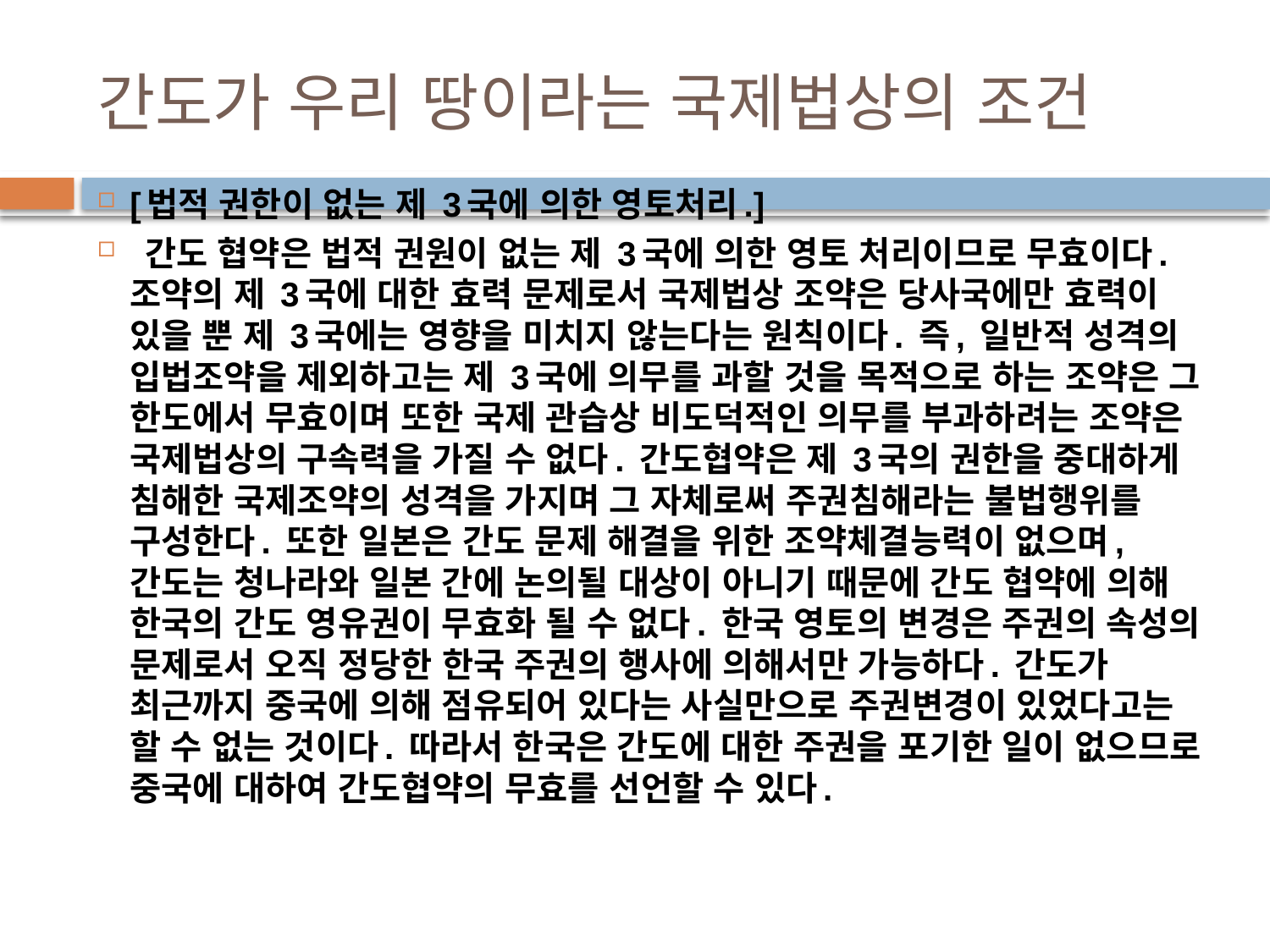

# 간도가 우리 땅이라는 국제법상의 조건
[법적 권한이 없는 제 3국에 의한 영토처리.]
 간도 협약은 법적 권원이 없는 제 3국에 의한 영토 처리이므로 무효이다. 조약의 제 3국에 대한 효력 문제로서 국제법상 조약은 당사국에만 효력이 있을 뿐 제 3국에는 영향을 미치지 않는다는 원칙이다. 즉, 일반적 성격의 입법조약을 제외하고는 제 3국에 의무를 과할 것을 목적으로 하는 조약은 그 한도에서 무효이며 또한 국제 관습상 비도덕적인 의무를 부과하려는 조약은 국제법상의 구속력을 가질 수 없다. 간도협약은 제 3국의 권한을 중대하게 침해한 국제조약의 성격을 가지며 그 자체로써 주권침해라는 불법행위를 구성한다. 또한 일본은 간도 문제 해결을 위한 조약체결능력이 없으며, 간도는 청나라와 일본 간에 논의될 대상이 아니기 때문에 간도 협약에 의해 한국의 간도 영유권이 무효화 될 수 없다. 한국 영토의 변경은 주권의 속성의 문제로서 오직 정당한 한국 주권의 행사에 의해서만 가능하다. 간도가 최근까지 중국에 의해 점유되어 있다는 사실만으로 주권변경이 있었다고는 할 수 없는 것이다. 따라서 한국은 간도에 대한 주권을 포기한 일이 없으므로 중국에 대하여 간도협약의 무효를 선언할 수 있다.